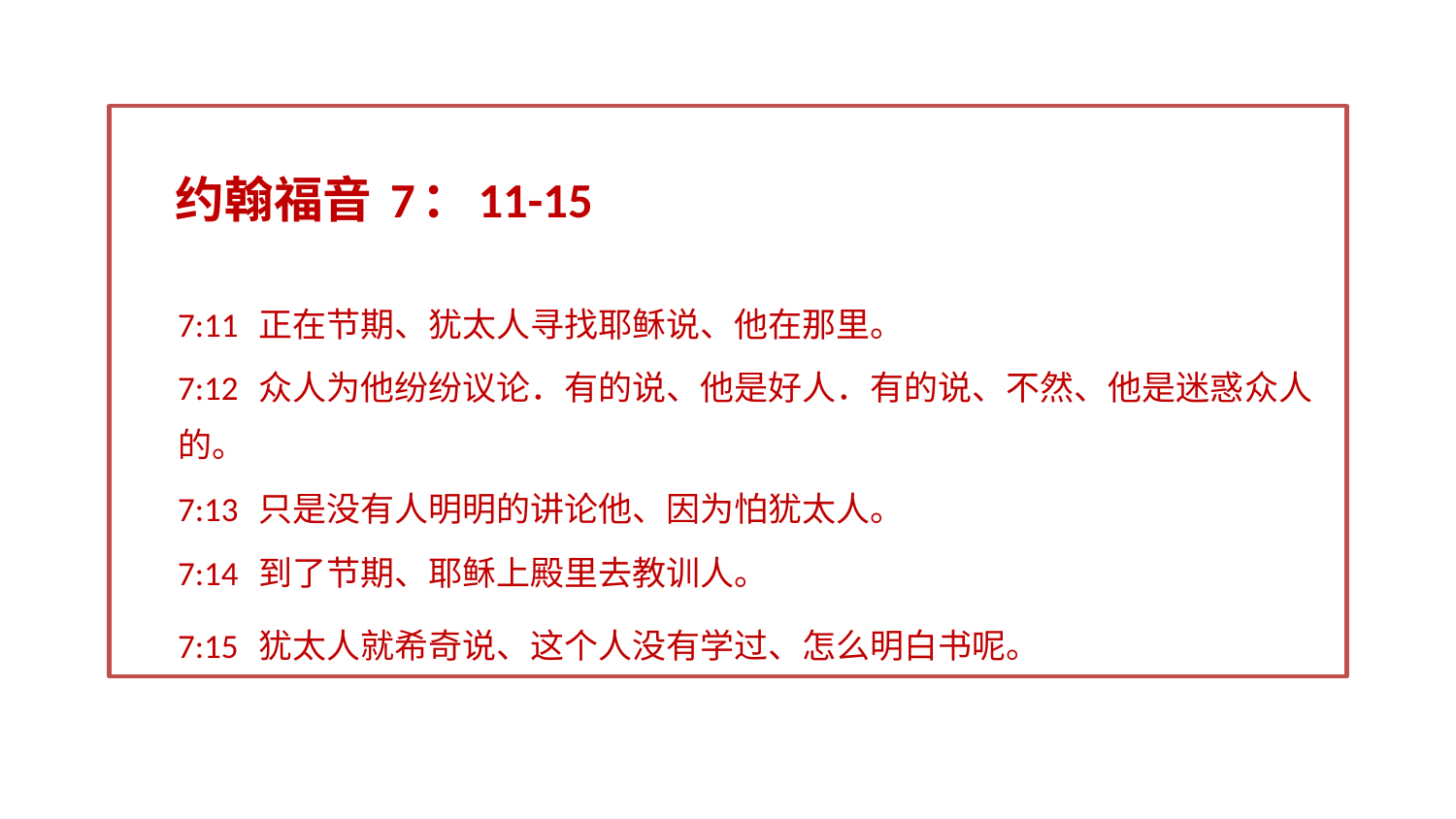

约翰福音 7：11-15

7:11  正在节期、犹太人寻找耶稣说、他在那里。
7:12  众人为他纷纷议论．有的说、他是好人．有的说、不然、他是迷惑众人的。
7:13  只是没有人明明的讲论他、因为怕犹太人。
7:14  到了节期、耶稣上殿里去教训人。
7:15  犹太人就希奇说、这个人没有学过、怎么明白书呢。